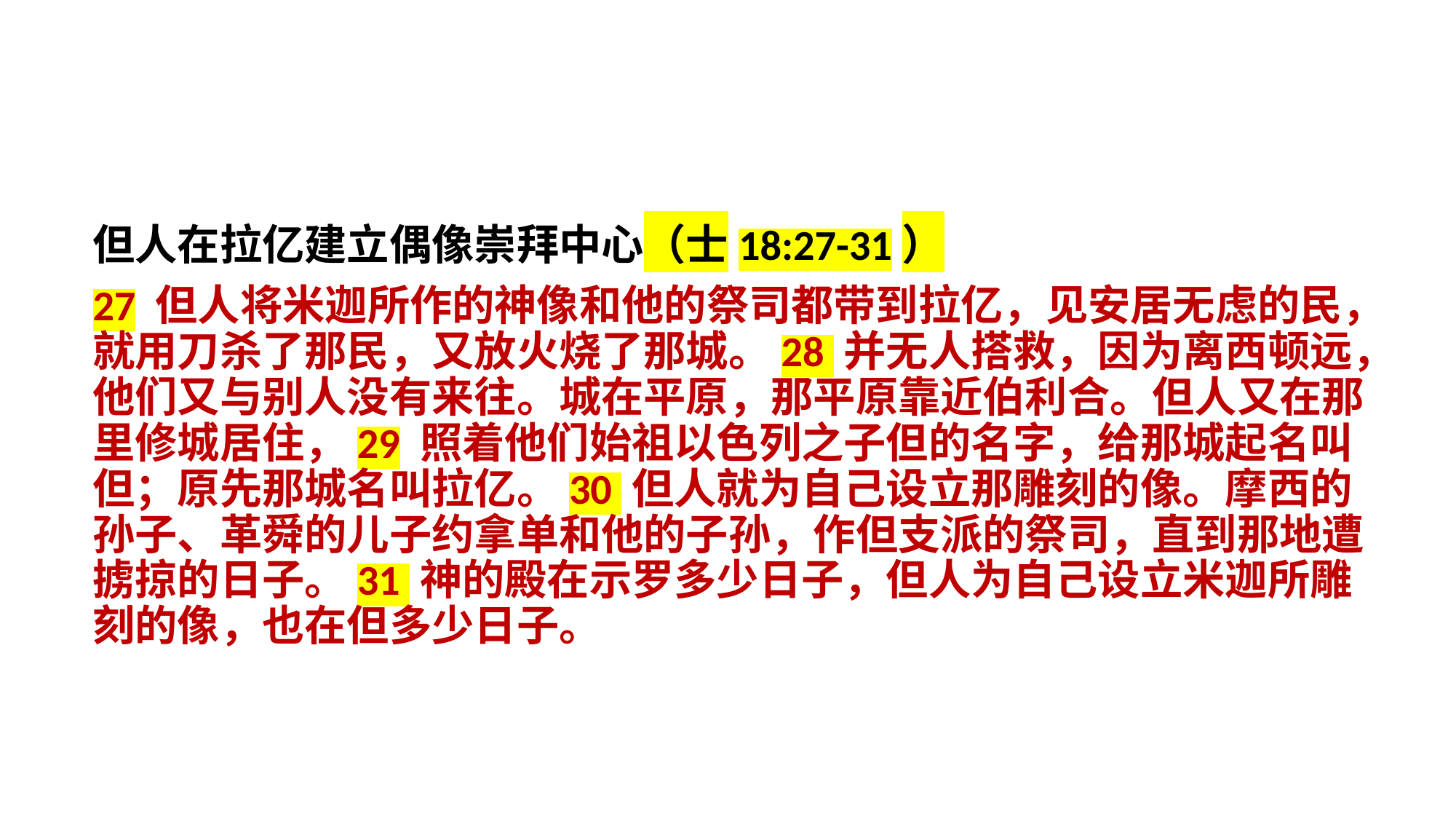

但人在拉亿建立偶像崇拜中心（士18:27-31）
27 但人将米迦所作的神像和他的祭司都带到拉亿，见安居无虑的民，就用刀杀了那民，又放火烧了那城。28 并无人搭救，因为离西顿远，他们又与别人没有来往。城在平原，那平原靠近伯利合。但人又在那里修城居住，29 照着他们始祖以色列之子但的名字，给那城起名叫但；原先那城名叫拉亿。30 但人就为自己设立那雕刻的像。摩西的孙子、革舜的儿子约拿单和他的子孙，作但支派的祭司，直到那地遭掳掠的日子。31 神的殿在示罗多少日子，但人为自己设立米迦所雕刻的像，也在但多少日子。